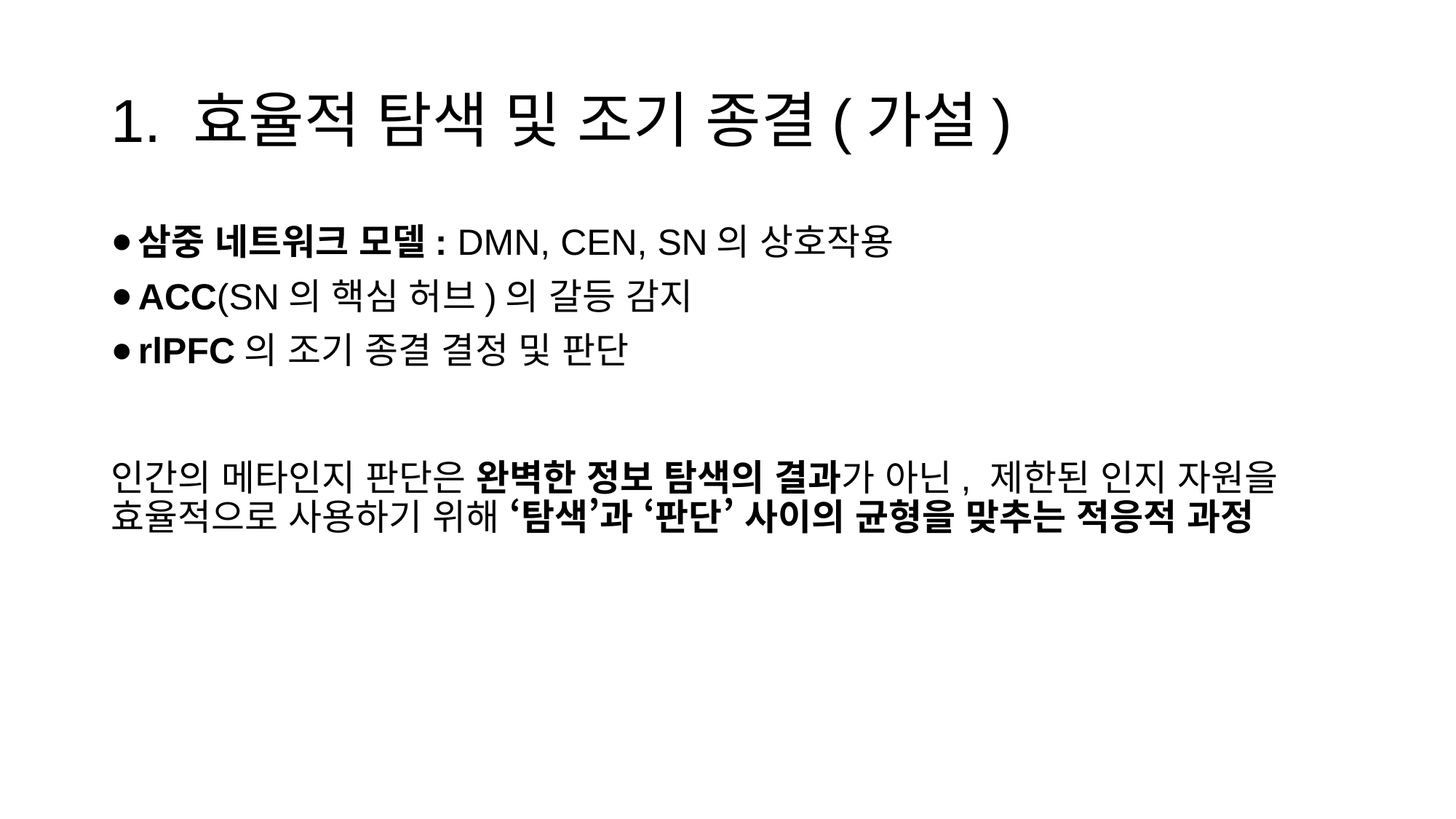

# 1. 효율적 탐색 및 조기 종결(가설)
삼중 네트워크 모델: DMN, CEN, SN의 상호작용
ACC(SN의 핵심 허브)의 갈등 감지
rlPFC의 조기 종결 결정 및 판단

인간의 메타인지 판단은 완벽한 정보 탐색의 결과가 아닌, 제한된 인지 자원을 효율적으로 사용하기 위해 ‘탐색’과 ‘판단’ 사이의 균형을 맞추는 적응적 과정